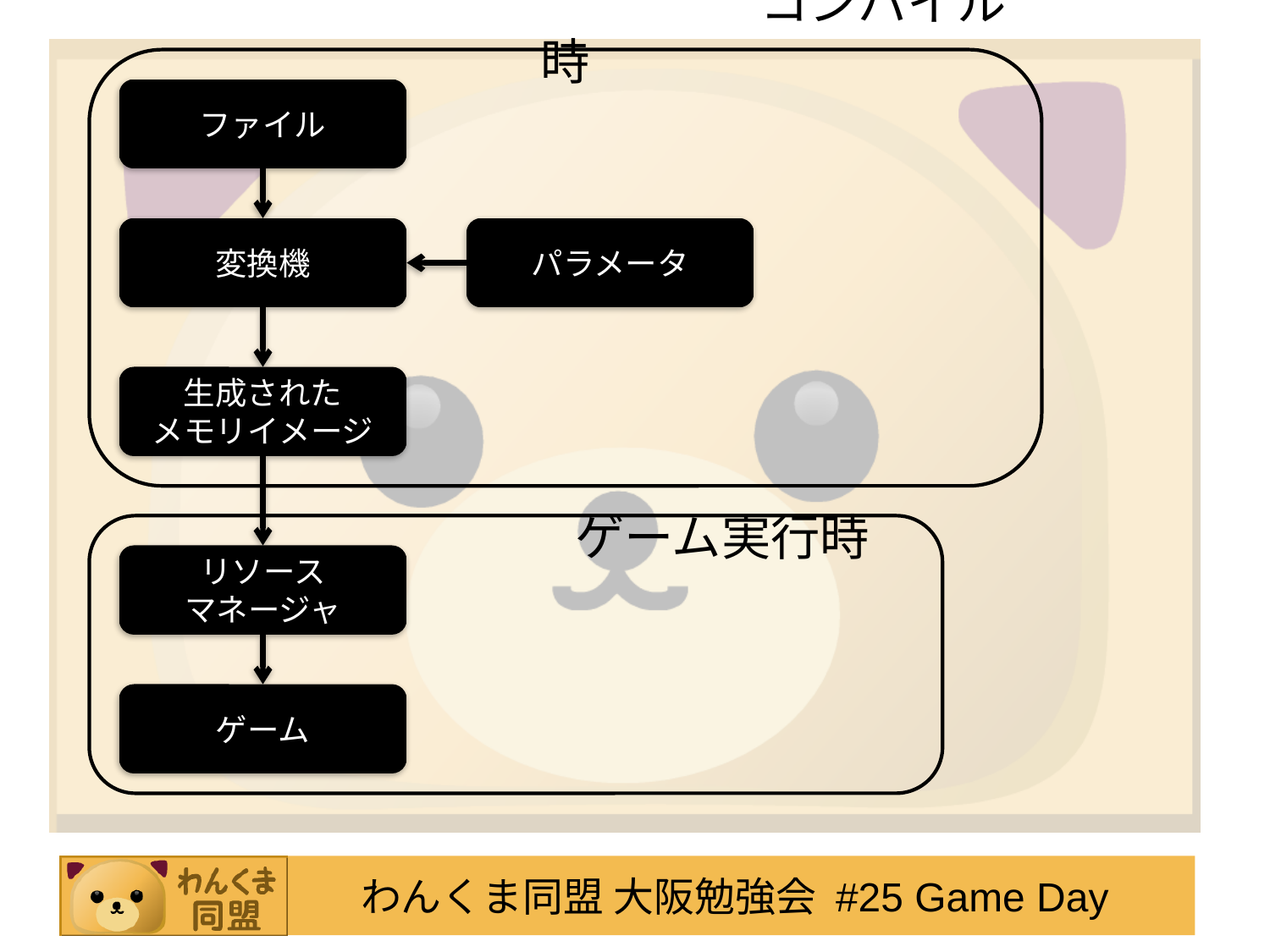

コンパイル時

ファイル
変換機
パラメータ
生成された
メモリイメージ
　　　　　　　　　　　　　ゲーム実行時

リソース
マネージャ
ゲーム